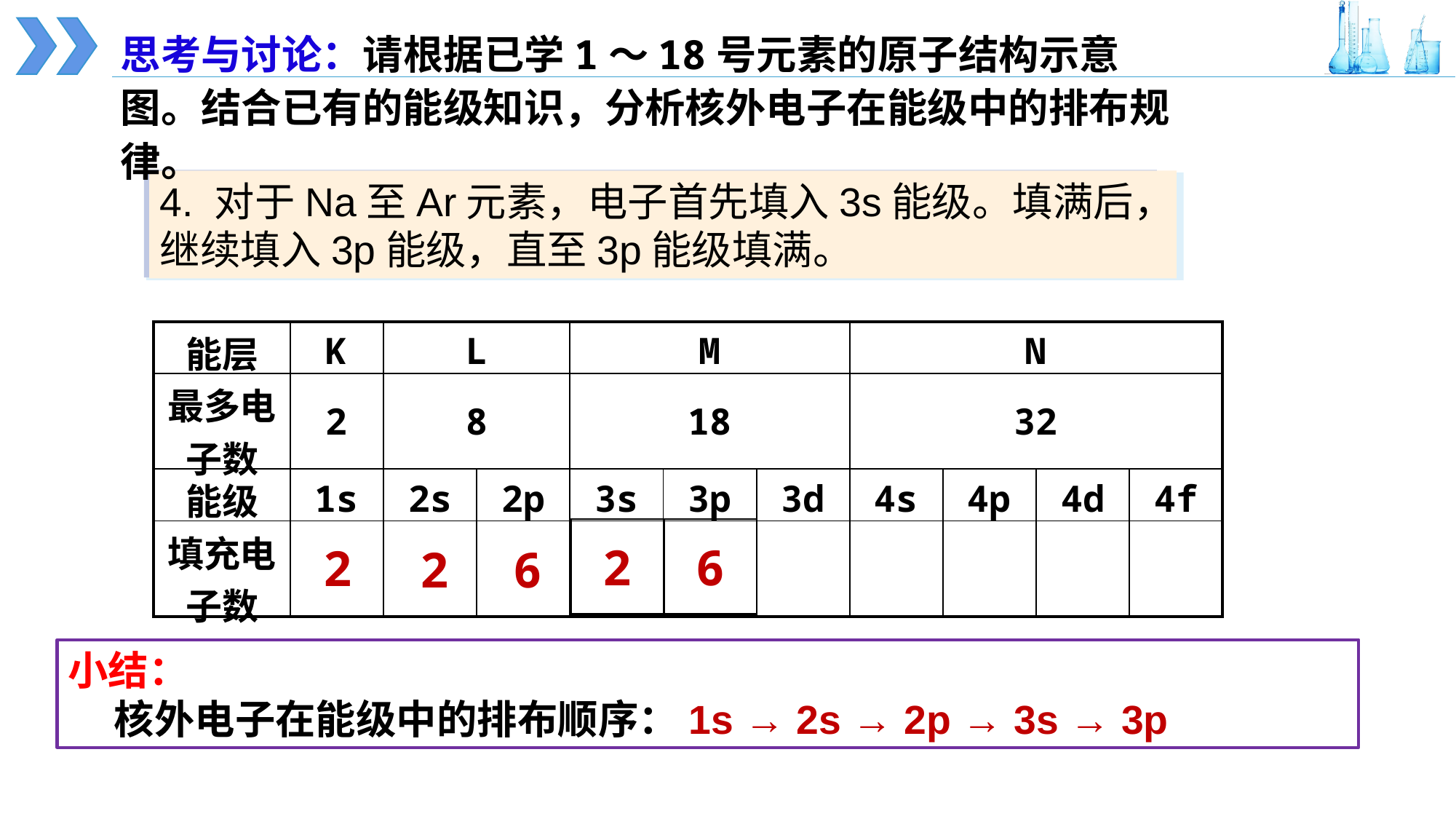

思考与讨论：请根据已学1～18号元素的原子结构示意图。结合已有的能级知识，分析核外电子在能级中的排布规律。
结合H、He的原子结构示意图可知，电子首先填入能量最低的1s能级，直至将该能级填满。
3. 对于B至Ne元素，在1s、2s能级填满后，电子填入2p能级，直至2p能级填满。
4. 对于Na至Ar元素，电子首先填入3s能级。填满后，继续填入3p能级，直至3p能级填满。
2. 对于Li和Be，当1s能级填满之后，电子优先填入能量较低的2s能级，直至填满。
| 能层 | K | L |  | M |  |  | N |  |  |  |
| --- | --- | --- | --- | --- | --- | --- | --- | --- | --- | --- |
| 最多电子数 | 2 | 8 |  | 18 |  |  | 32 |  |  |  |
| 能级 | 1s | 2s | 2p | 3s | 3p | 3d | 4s | 4p | 4d | 4f |
| 填充电子数 |  |  |  |  |  |  |  |  |  |  |

| 2 | 6 |
| --- | --- |
2
2
6
小结：
    核外电子在能级中的排布顺序：1s → 2s → 2p → 3s → 3p